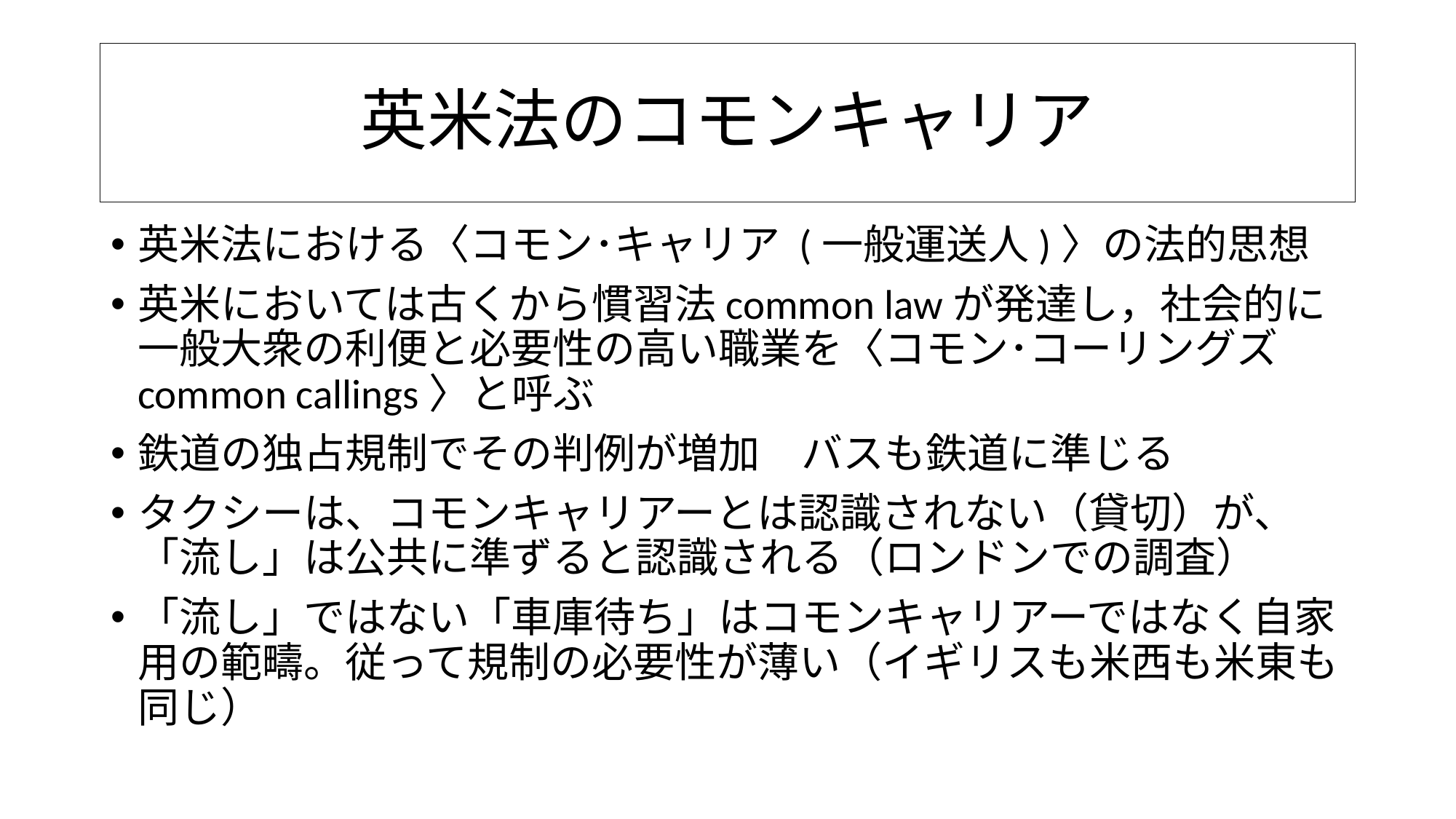

# 英米法のコモンキャリア
英米法における〈コモン･キャリア (一般運送人)〉の法的思想
英米においては古くから慣習法common lawが発達し，社会的に一般大衆の利便と必要性の高い職業を〈コモン･コーリングズcommon callings〉と呼ぶ
鉄道の独占規制でその判例が増加　バスも鉄道に準じる
タクシーは、コモンキャリアーとは認識されない（貸切）が、「流し」は公共に準ずると認識される（ロンドンでの調査）
「流し」ではない「車庫待ち」はコモンキャリアーではなく自家用の範疇。従って規制の必要性が薄い（イギリスも米西も米東も同じ）